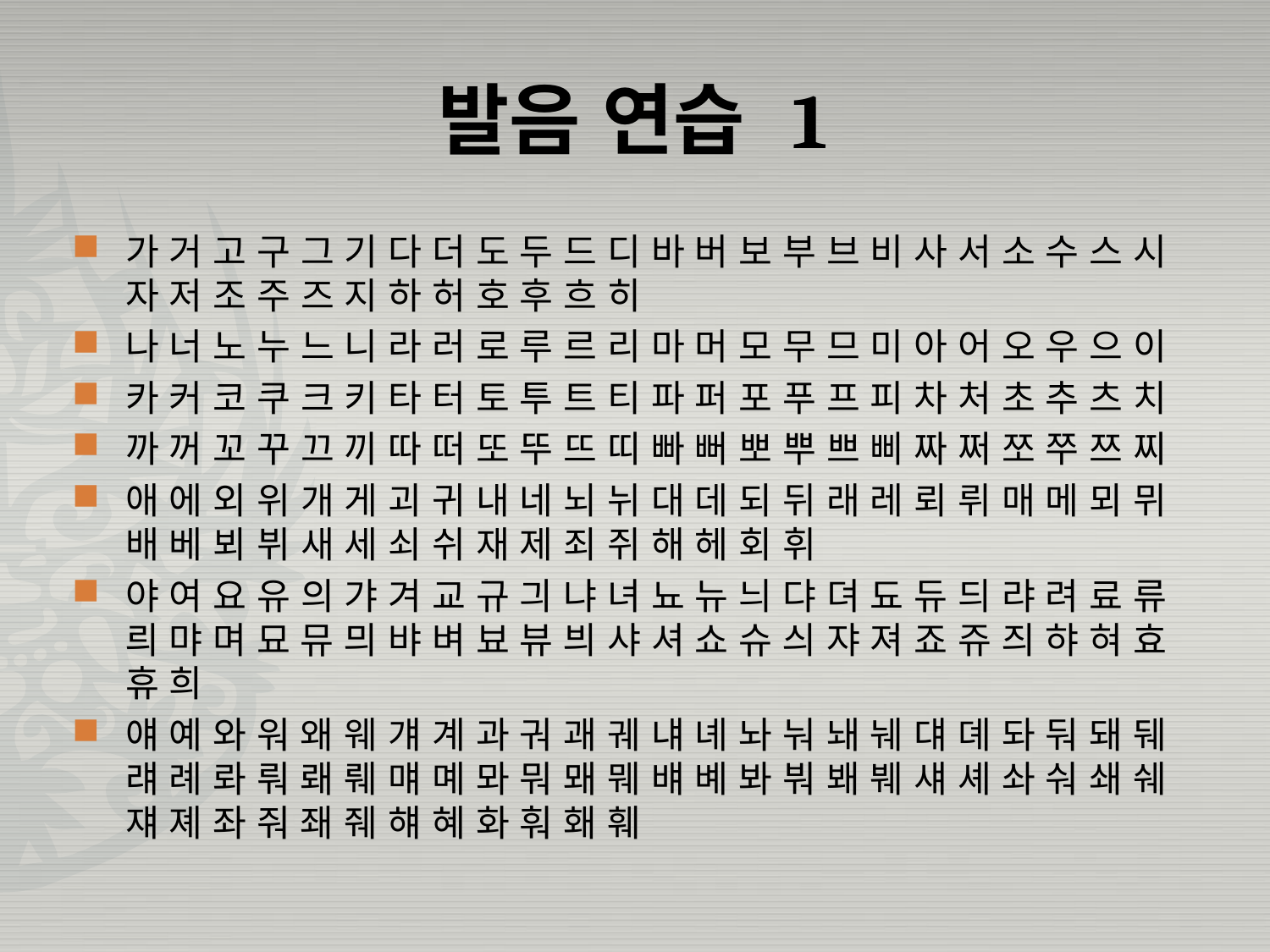

# 발음 연습 1
가 거 고 구 그 기 다 더 도 두 드 디 바 버 보 부 브 비 사 서 소 수 스 시 자 저 조 주 즈 지 하 허 호 후 흐 히
나 너 노 누 느 니 라 러 로 루 르 리 마 머 모 무 므 미 아 어 오 우 으 이
카 커 코 쿠 크 키 타 터 토 투 트 티 파 퍼 포 푸 프 피 차 처 초 추 츠 치
까 꺼 꼬 꾸 끄 끼 따 떠 또 뚜 뜨 띠 빠 뻐 뽀 뿌 쁘 삐 짜 쩌 쪼 쭈 쯔 찌
애 에 외 위 개 게 괴 귀 내 네 뇌 뉘 대 데 되 뒤 래 레 뢰 뤼 매 메 뫼 뮈 배 베 뵈 뷔 새 세 쇠 쉬 재 제 죄 쥐 해 헤 회 휘
야 여 요 유 의 갸 겨 교 규 긔 냐 녀 뇨 뉴 늬 댜 뎌 됴 듀 듸 랴 려 료 류 릐 먀 며 묘 뮤 믜 뱌 벼 뵤 뷰 븨 샤 셔 쇼 슈 싀 쟈 져 죠 쥬 즤 햐 혀 효 휴 희
얘 예 와 워 왜 웨 걔 계 과 궈 괘 궤 냬 녜 놔 눠 놰 눼 댸 뎨 돠 둬 돼 뒈 럐 례 롸 뤄 뢔 뤠 먜 몌 뫄 뭐 뫠 뭬 뱨 볘 봐 붜 봬 붸 섀 셰 솨 숴 쇄 쉐 쟤 졔 좌 줘 좨 줴 햬 혜 화 훠 홰 훼